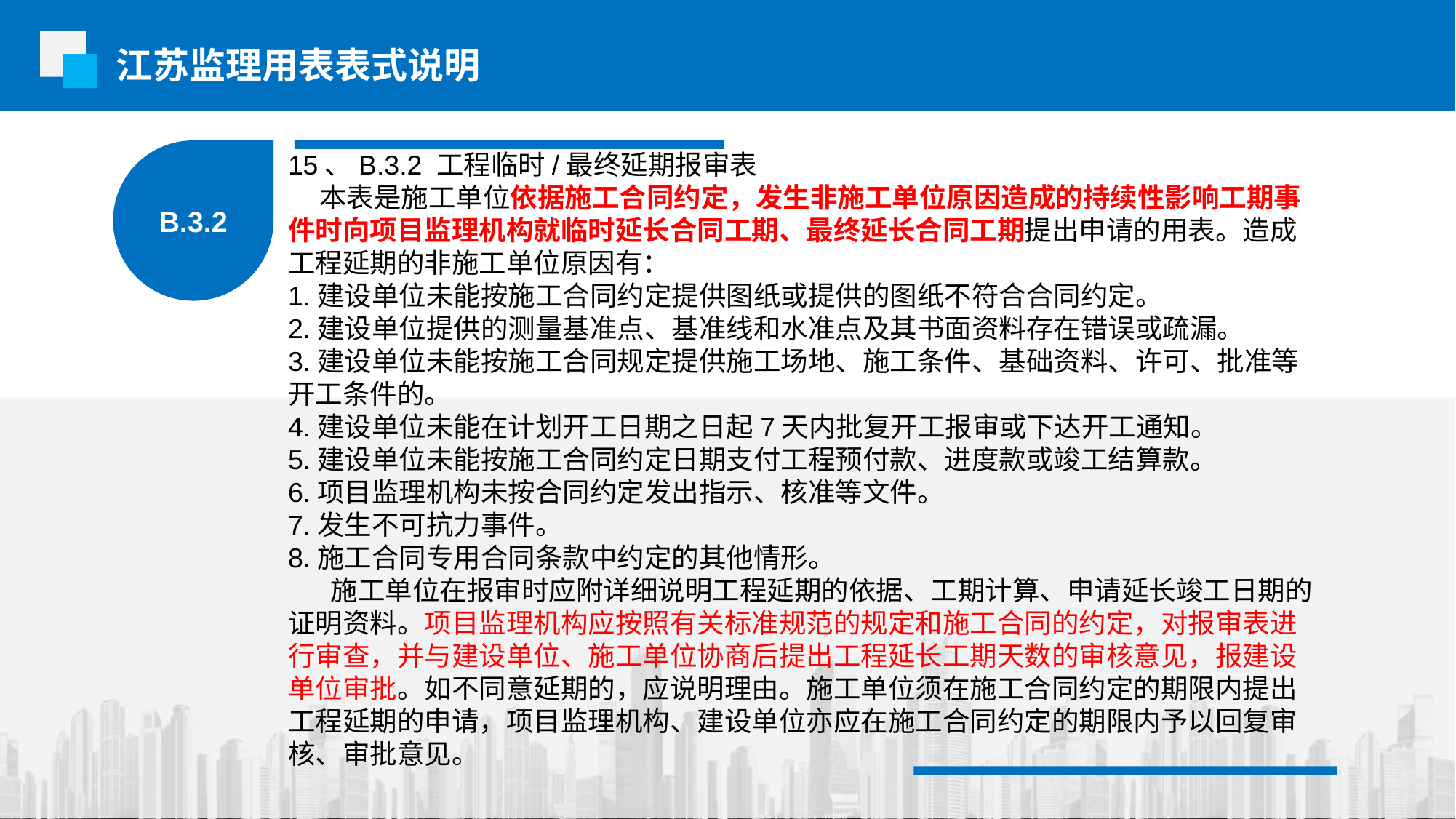

江苏监理用表表式说明

B.3.2
15、B.3.2 工程临时/最终延期报审表
    本表是施工单位依据施工合同约定，发生非施工单位原因造成的持续性影响工期事件时向项目监理机构就临时延长合同工期、最终延长合同工期提出申请的用表。造成工程延期的非施工单位原因有：
1.建设单位未能按施工合同约定提供图纸或提供的图纸不符合合同约定。
2.建设单位提供的测量基准点、基准线和水准点及其书面资料存在错误或疏漏。
3.建设单位未能按施工合同规定提供施工场地、施工条件、基础资料、许可、批准等开工条件的。
4.建设单位未能在计划开工日期之日起7天内批复开工报审或下达开工通知。
5.建设单位未能按施工合同约定日期支付工程预付款、进度款或竣工结算款。
6.项目监理机构未按合同约定发出指示、核准等文件。
7.发生不可抗力事件。
8.施工合同专用合同条款中约定的其他情形。
施工单位在报审时应附详细说明工程延期的依据、工期计算、申请延长竣工日期的证明资料。项目监理机构应按照有关标准规范的规定和施工合同的约定，对报审表进行审查，并与建设单位、施工单位协商后提出工程延长工期天数的审核意见，报建设单位审批。如不同意延期的，应说明理由。施工单位须在施工合同约定的期限内提出工程延期的申请，项目监理机构、建设单位亦应在施工合同约定的期限内予以回复审核、审批意见。